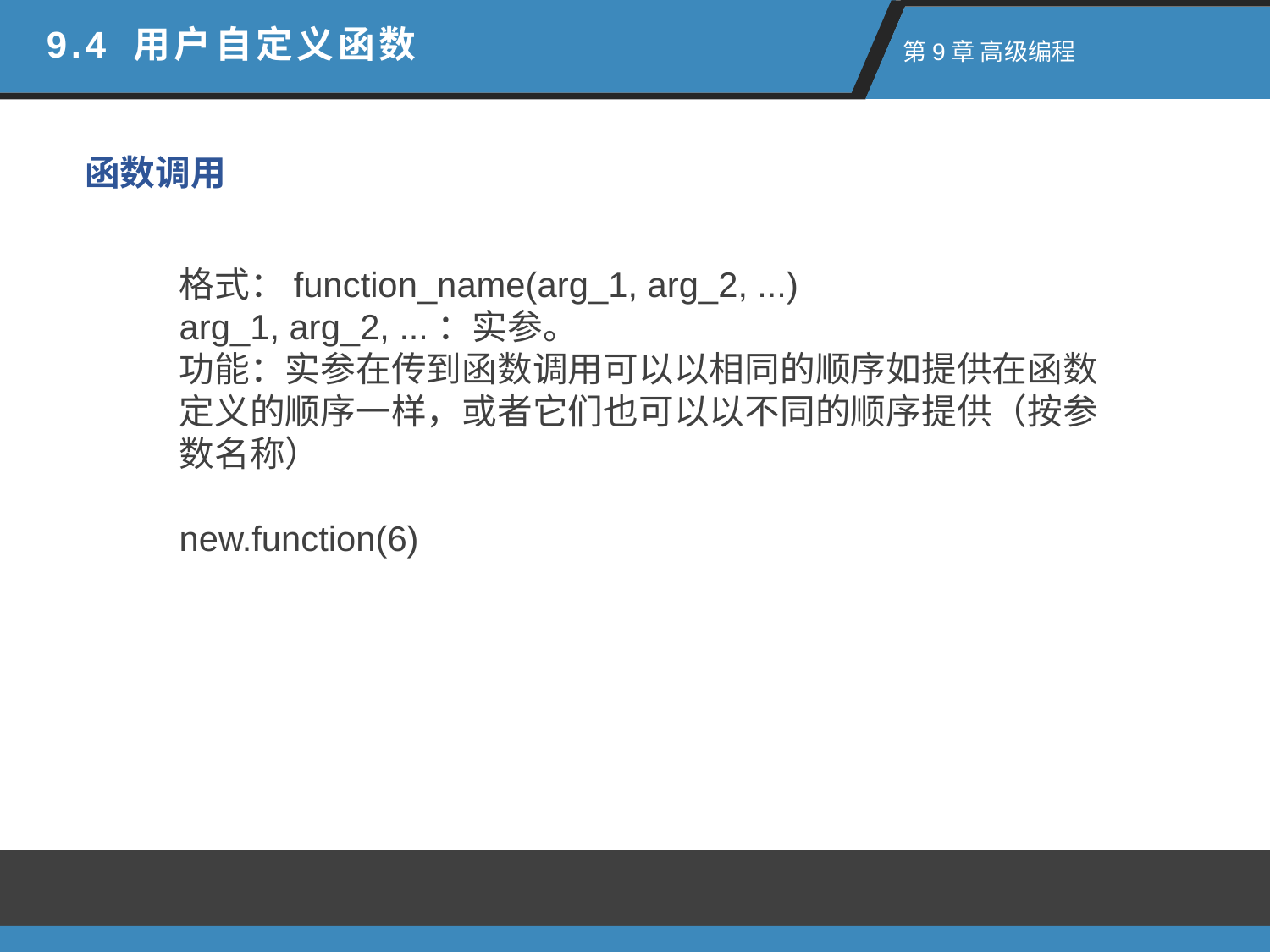

9.4 用户自定义函数
  第9章 高级编程
函数调用
格式：function_name(arg_1, arg_2, ...)
arg_1, arg_2, ...：实参。
功能：实参在传到函数调用可以以相同的顺序如提供在函数定义的顺序一样，或者它们也可以以不同的顺序提供（按参数名称）

new.function(6)